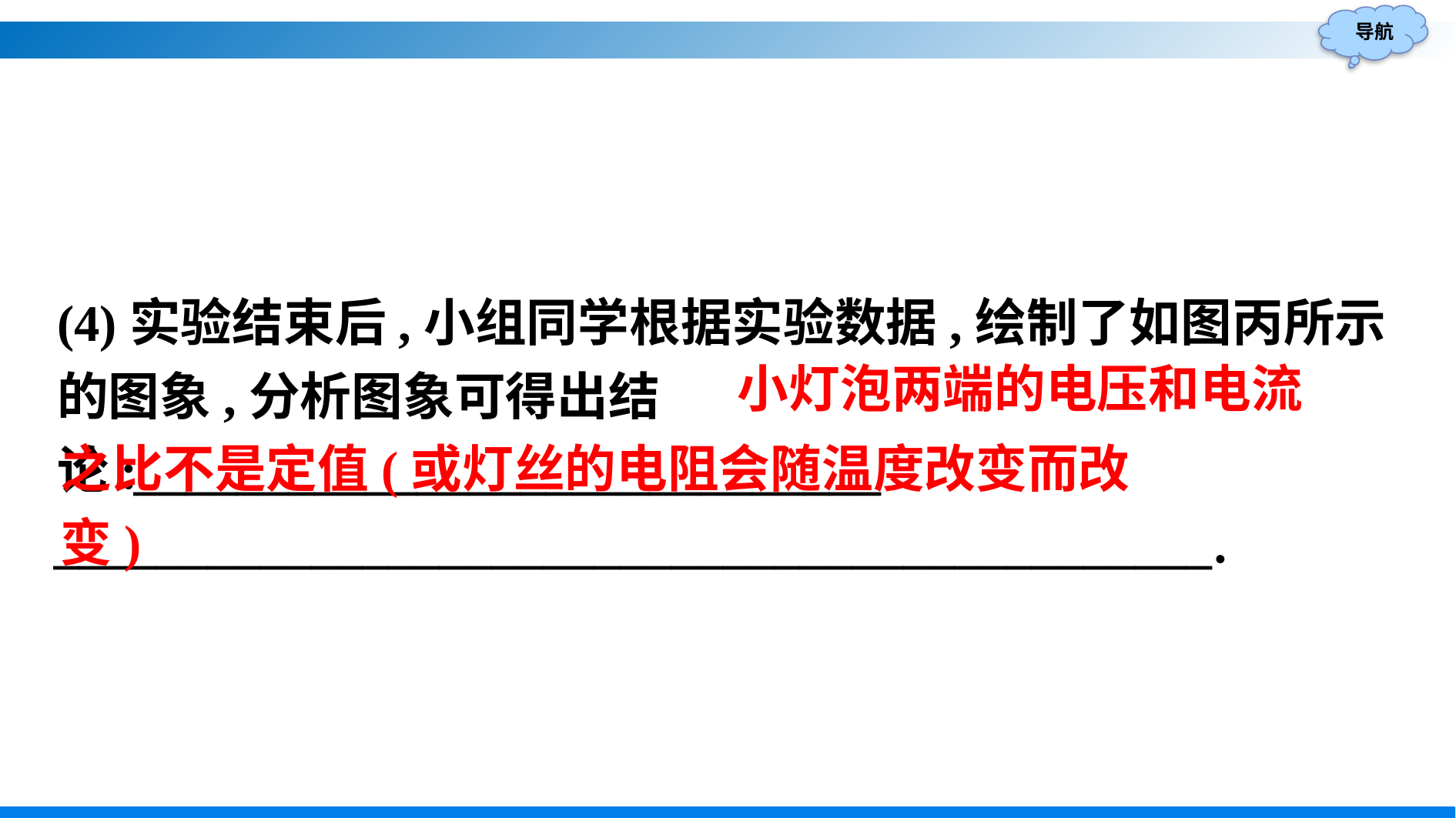

(4)实验结束后,小组同学根据实验数据,绘制了如图丙所示的图象,分析图象可得出结论:_____________________________
_____________________________________________.
小灯泡两端的电压和电流
之比不是定值(或灯丝的电阻会随温度改变而改变)